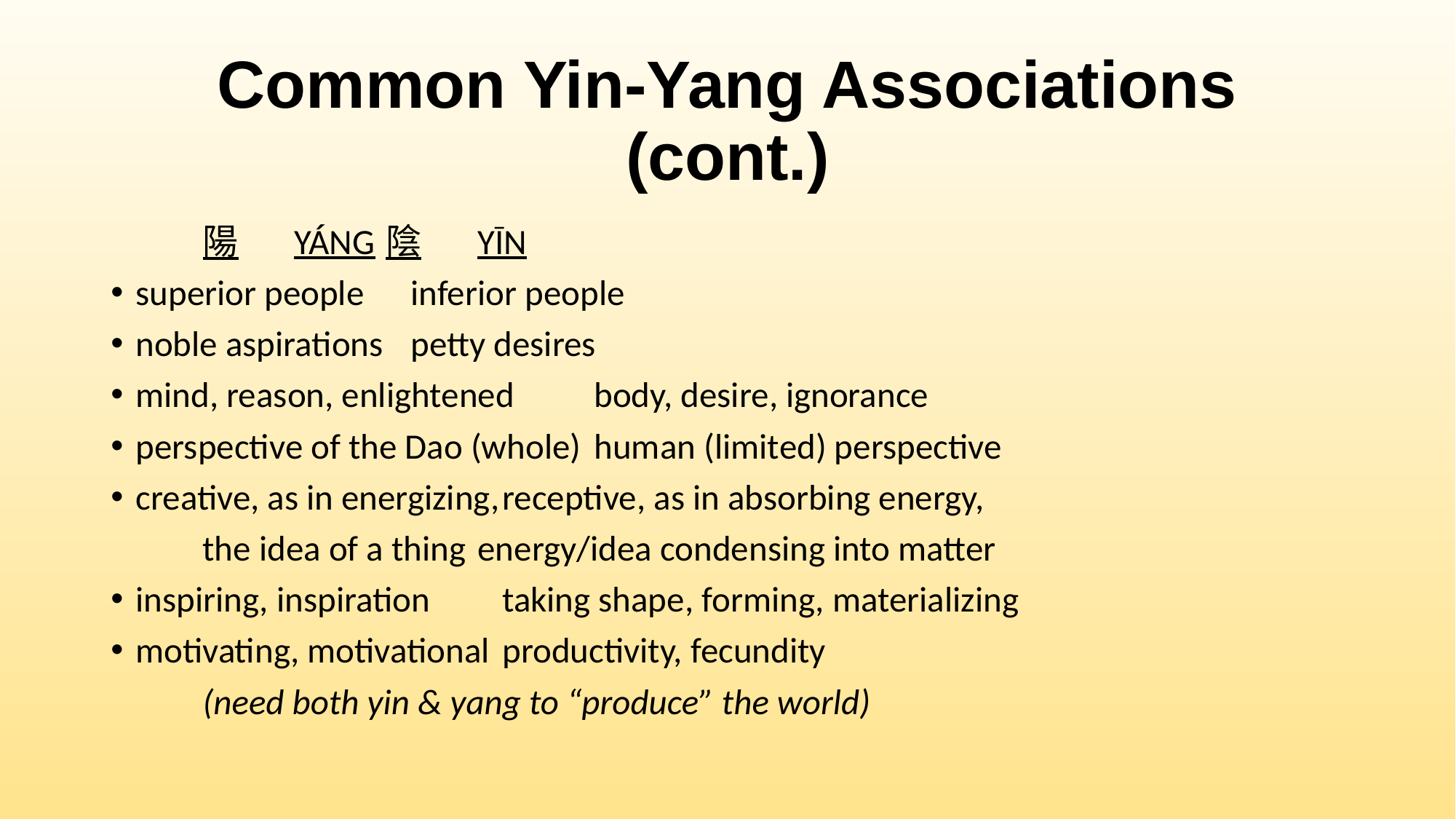

# Common Yin-Yang Associations (cont.)
	陽	YÁNG						陰	YĪN
superior people				inferior people
noble aspirations				petty desires
mind, reason, enlightened		body, desire, ignorance
perspective of the Dao (whole)		human (limited) perspective
creative, as in energizing,			receptive, as in absorbing energy,
	the idea of a thing			energy/idea condensing into matter
inspiring, inspiration			taking shape, forming, materializing
motivating, motivational			productivity, fecundity
		(need both yin & yang to “produce” the world)